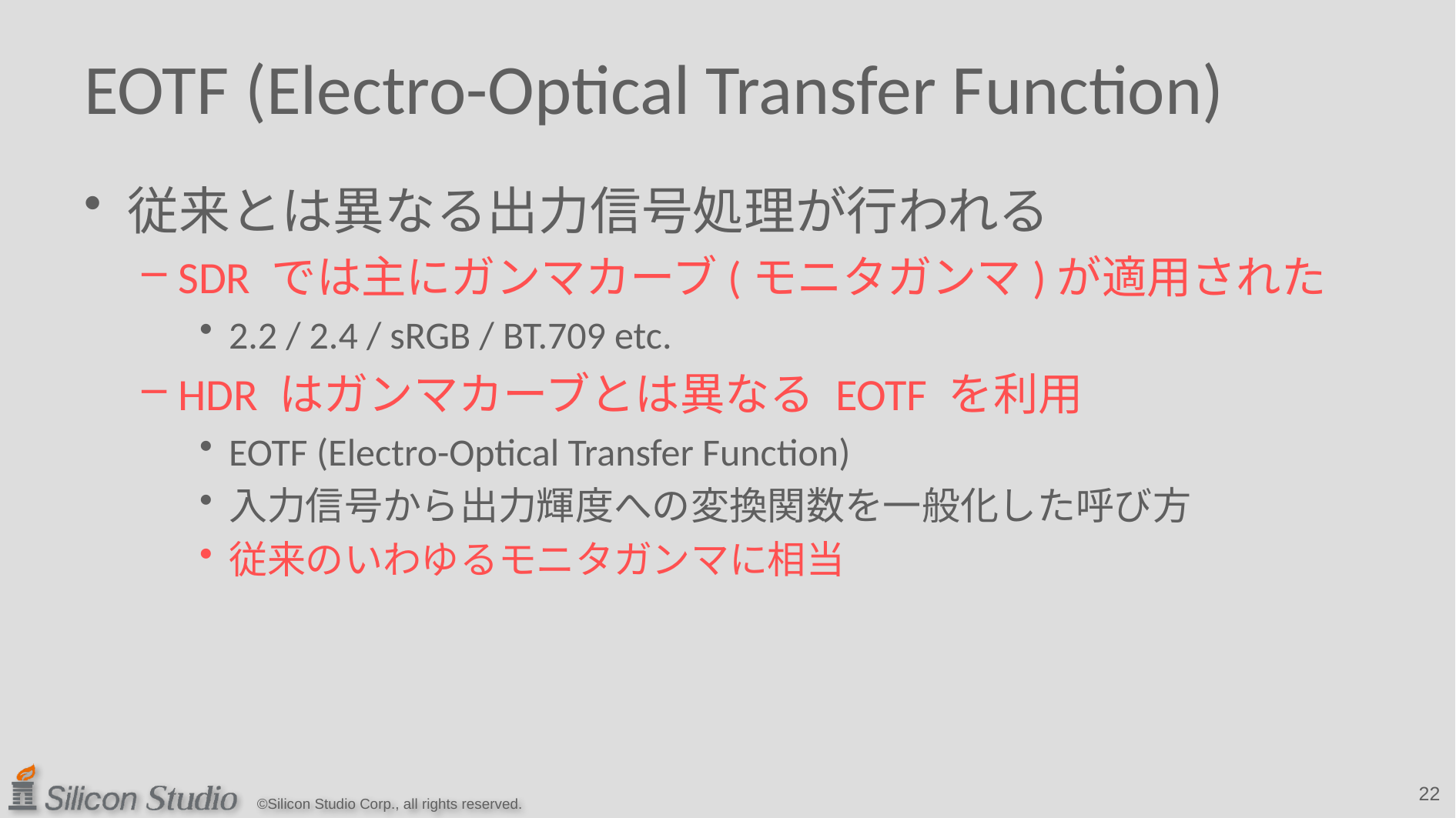

# EOTF (Electro-Optical Transfer Function)
従来とは異なる出力信号処理が行われる
SDR では主にガンマカーブ(モニタガンマ)が適用された
2.2 / 2.4 / sRGB / BT.709 etc.
HDR はガンマカーブとは異なる EOTF を利用
EOTF (Electro-Optical Transfer Function)
入力信号から出力輝度への変換関数を一般化した呼び方
従来のいわゆるモニタガンマに相当
22